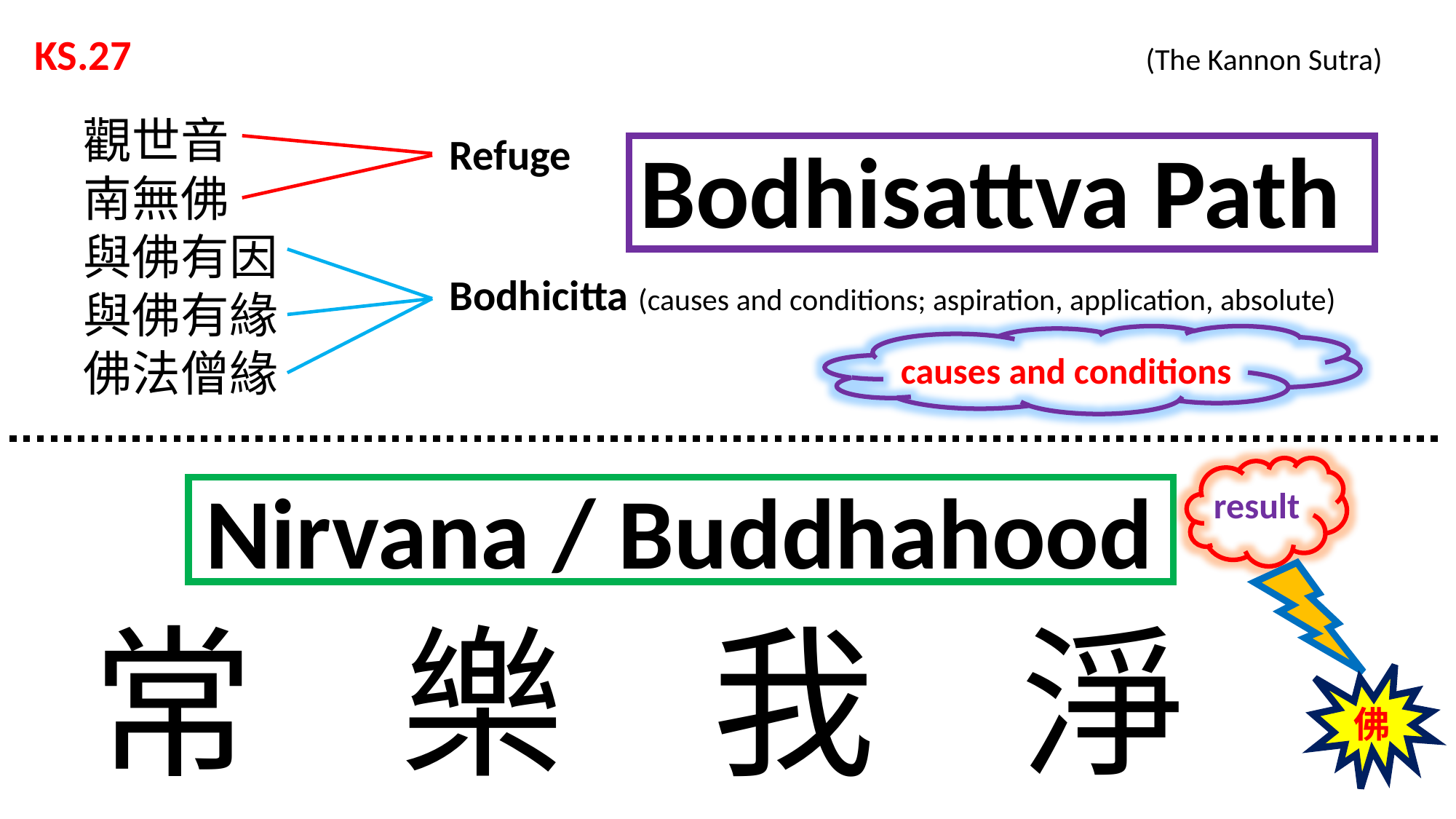

KS.27  			  			                                    (The Kannon Sutra)
觀世音
南無佛
與佛有因
與佛有緣
佛法僧緣
Refuge
Bodhisattva Path

Bodhicitta (causes and conditions; aspiration, application, absolute)

causes and conditions

Nirvana / Buddhahood

result

常    樂    我    淨

佛